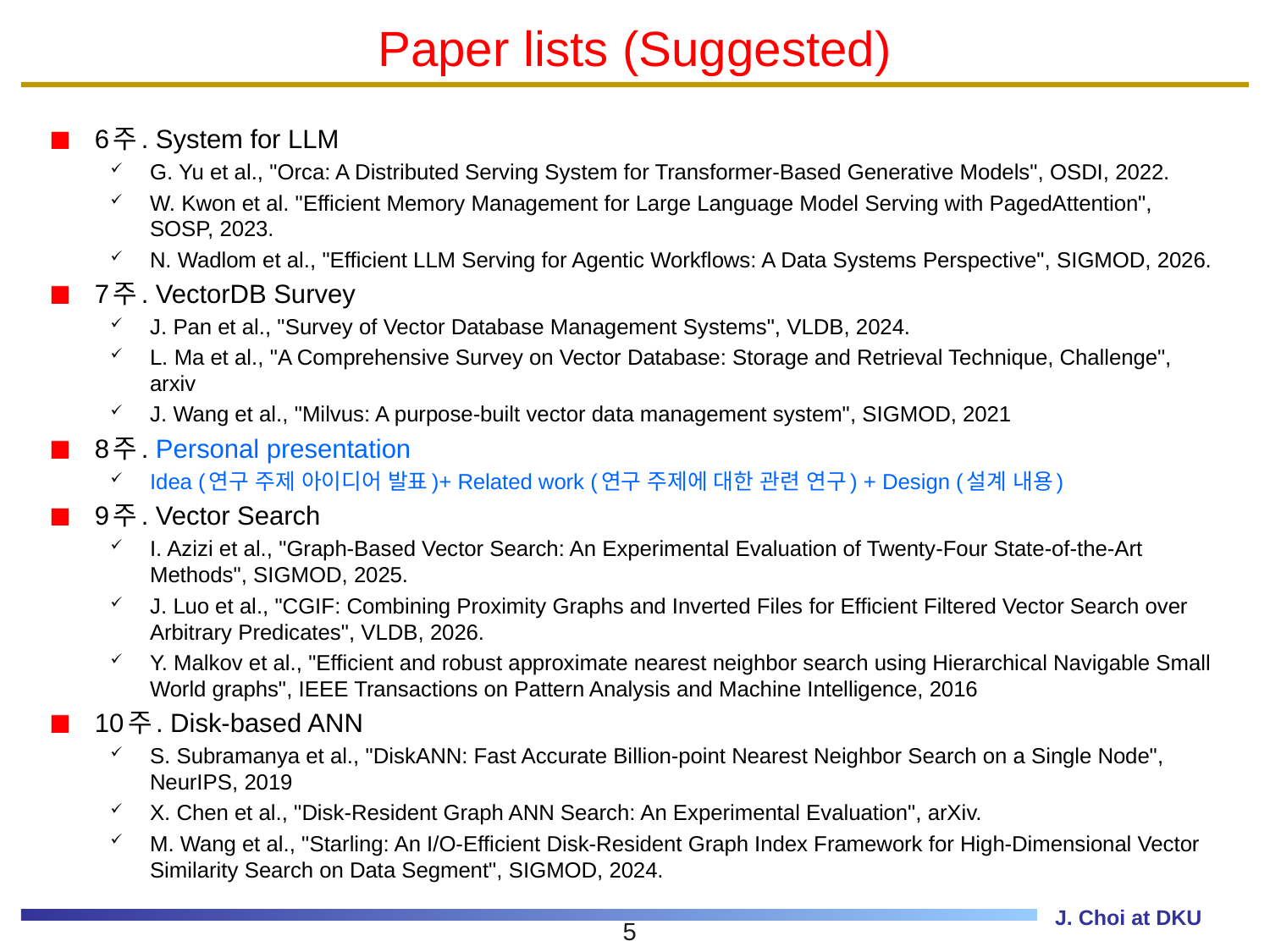

# Paper lists (Suggested)
6주. System for LLM
G. Yu et al., "Orca: A Distributed Serving System for Transformer-Based Generative Models", OSDI, 2022.
W. Kwon et al. "Efficient Memory Management for Large Language Model Serving with PagedAttention", SOSP, 2023.
N. Wadlom et al., "Efficient LLM Serving for Agentic Workflows: A Data Systems Perspective", SIGMOD, 2026.
7주. VectorDB Survey
J. Pan et al., "Survey of Vector Database Management Systems", VLDB, 2024.
L. Ma et al., "A Comprehensive Survey on Vector Database: Storage and Retrieval Technique, Challenge", arxiv
J. Wang et al., "Milvus: A purpose-built vector data management system", SIGMOD, 2021
8주. Personal presentation
Idea (연구 주제 아이디어 발표)+ Related work (연구 주제에 대한 관련 연구) + Design (설계 내용)
9주. Vector Search
I. Azizi et al., "Graph-Based Vector Search: An Experimental Evaluation of Twenty-Four State-of-the-Art Methods", SIGMOD, 2025.
J. Luo et al., "CGIF: Combining Proximity Graphs and Inverted Files for Efficient Filtered Vector Search over Arbitrary Predicates", VLDB, 2026.
Y. Malkov et al., "Efficient and robust approximate nearest neighbor search using Hierarchical Navigable Small World graphs", IEEE Transactions on Pattern Analysis and Machine Intelligence, 2016
10주. Disk-based ANN
S. Subramanya et al., "DiskANN: Fast Accurate Billion-point Nearest Neighbor Search on a Single Node", NeurIPS, 2019
X. Chen et al., "Disk-Resident Graph ANN Search: An Experimental Evaluation", arXiv.
M. Wang et al., "Starling: An I/O-Efficient Disk-Resident Graph Index Framework for High-Dimensional Vector Similarity Search on Data Segment", SIGMOD, 2024.
5